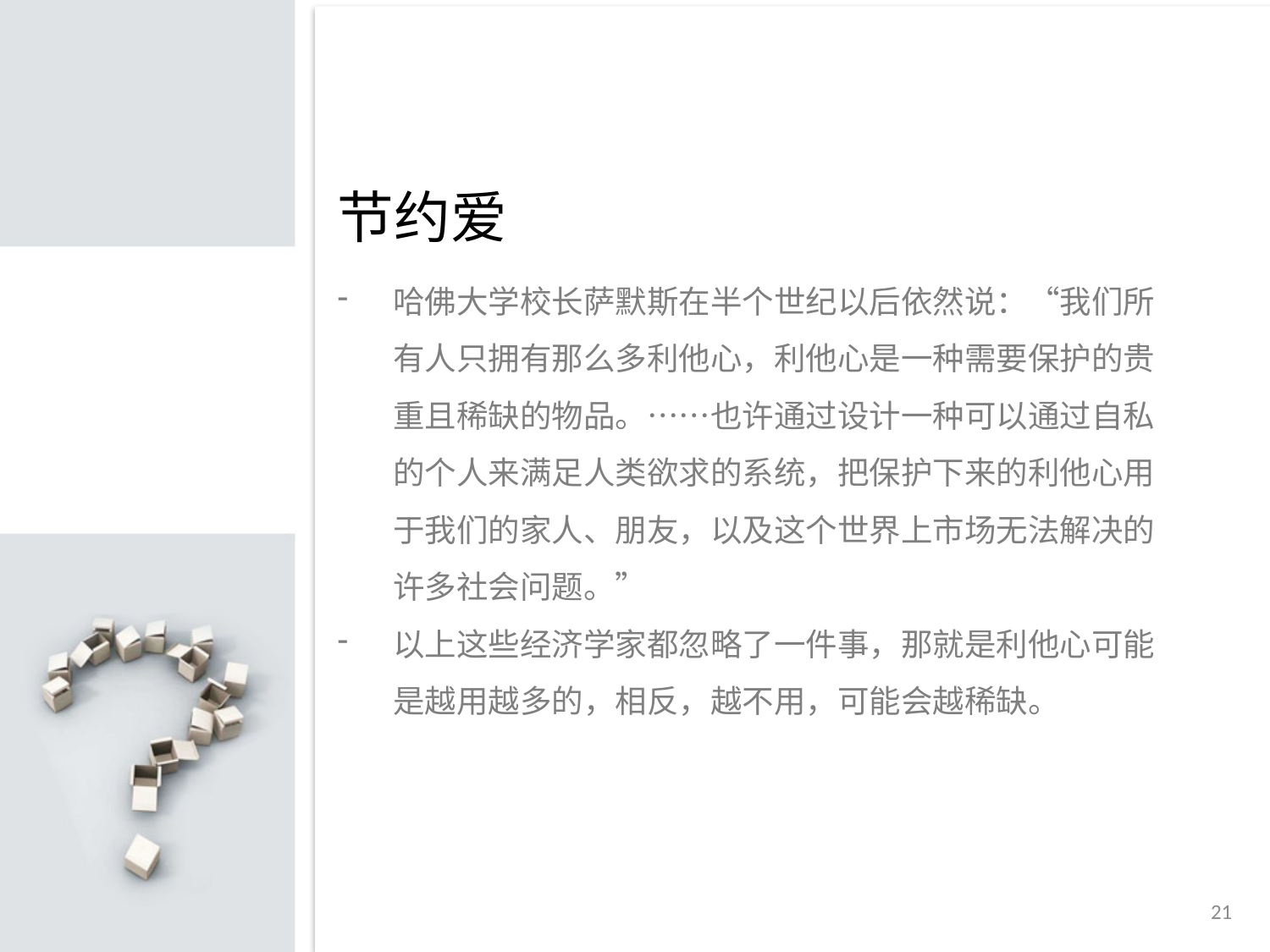

节约爱
哈佛大学校长萨默斯在半个世纪以后依然说：“我们所有人只拥有那么多利他心，利他心是一种需要保护的贵重且稀缺的物品。……也许通过设计一种可以通过自私的个人来满足人类欲求的系统，把保护下来的利他心用于我们的家人、朋友，以及这个世界上市场无法解决的许多社会问题。”
以上这些经济学家都忽略了一件事，那就是利他心可能是越用越多的，相反，越不用，可能会越稀缺。
点击添加标题
点击添加标题
点击添加标题
21